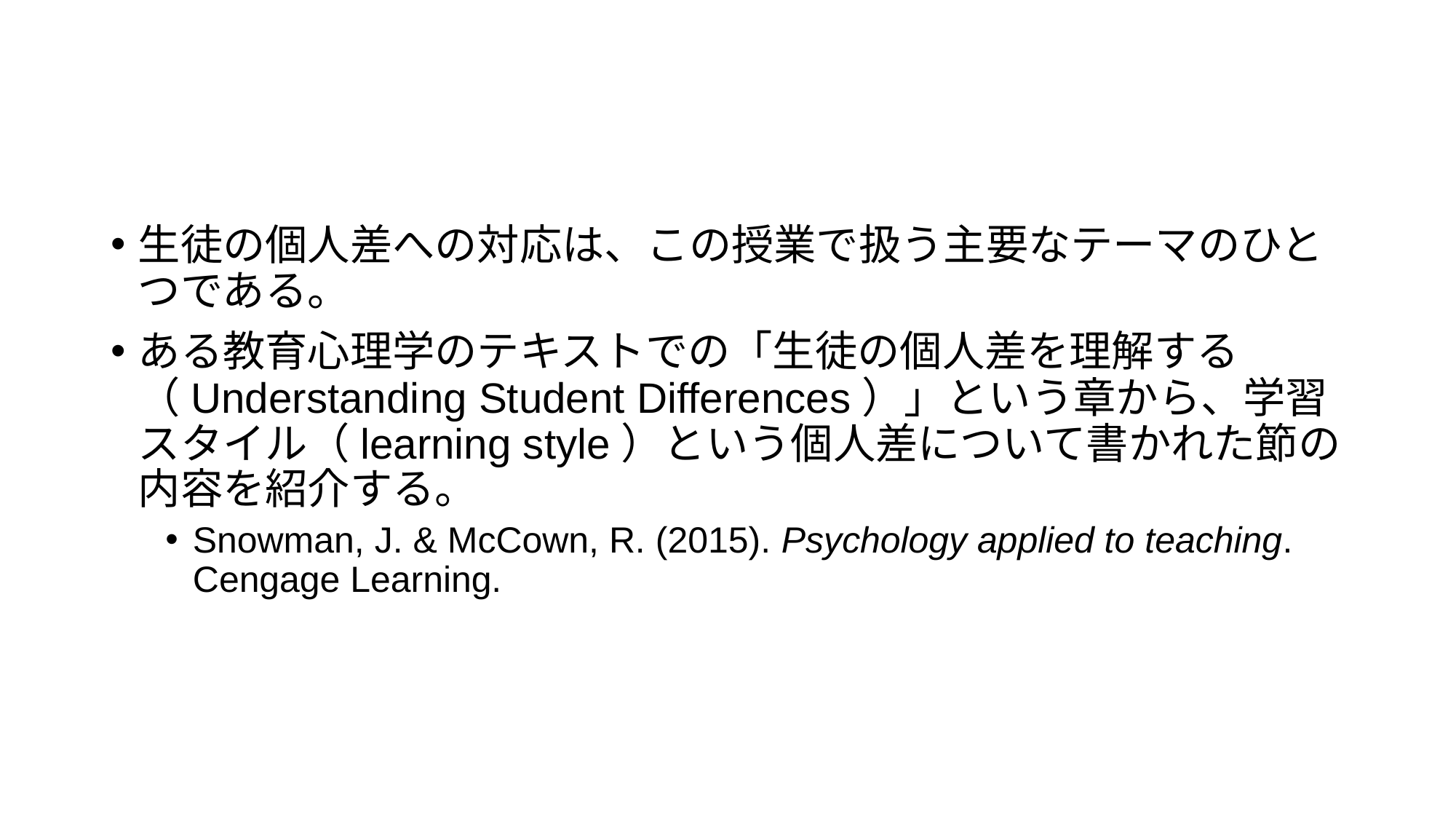

#
生徒の個人差への対応は、この授業で扱う主要なテーマのひとつである。
ある教育心理学のテキストでの「生徒の個人差を理解する（Understanding Student Differences）」という章から、学習スタイル（learning style）という個人差について書かれた節の内容を紹介する。
Snowman, J. & McCown, R. (2015). Psychology applied to teaching. Cengage Learning.